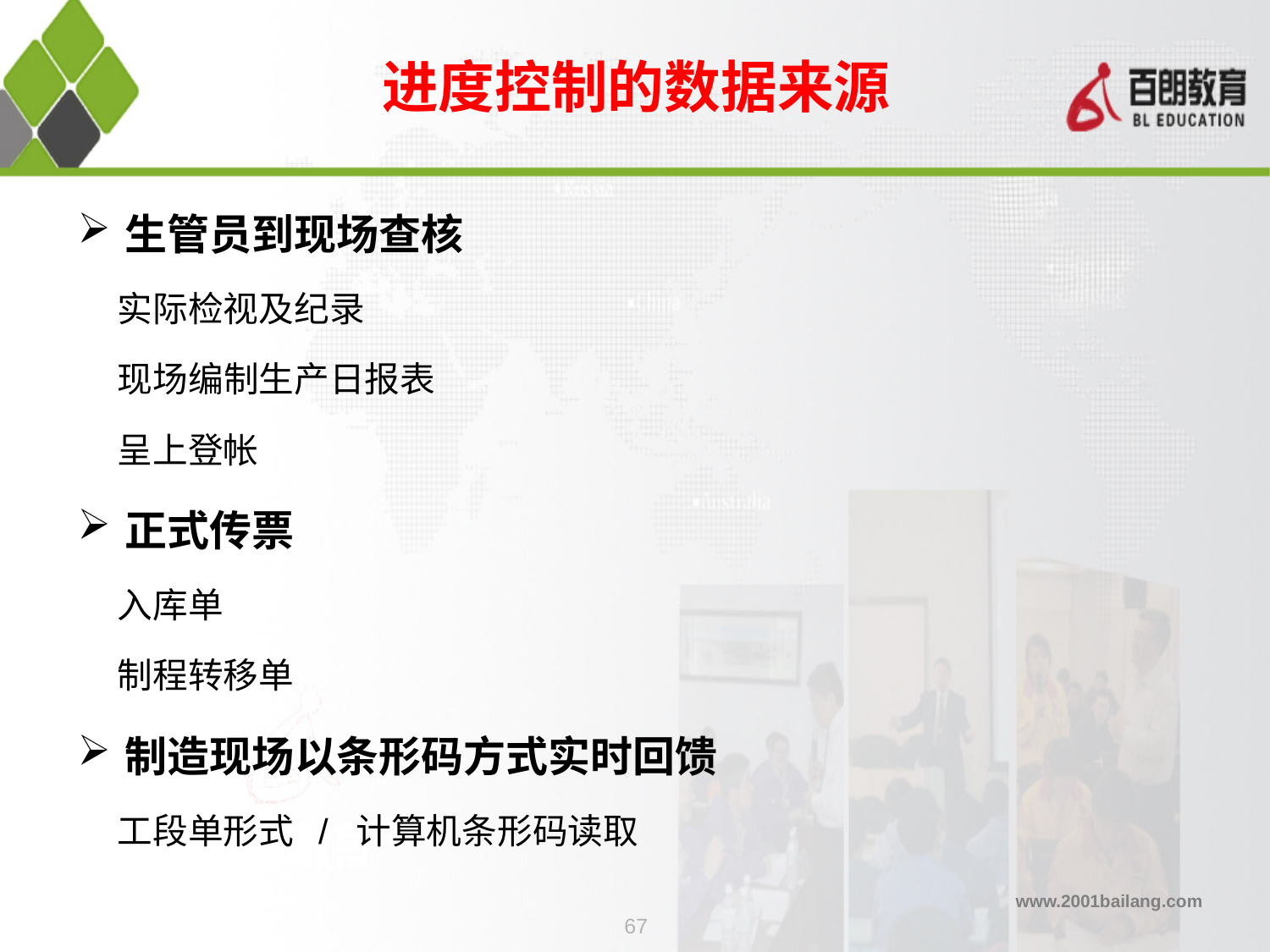

# 进度控制的数据来源
生管员到现场查核
    实际检视及纪录
    现场编制生产日报表
    呈上登帐
正式传票
    入库单
    制程转移单
制造现场以条形码方式实时回馈
    工段单形式  /  计算机条形码读取
67